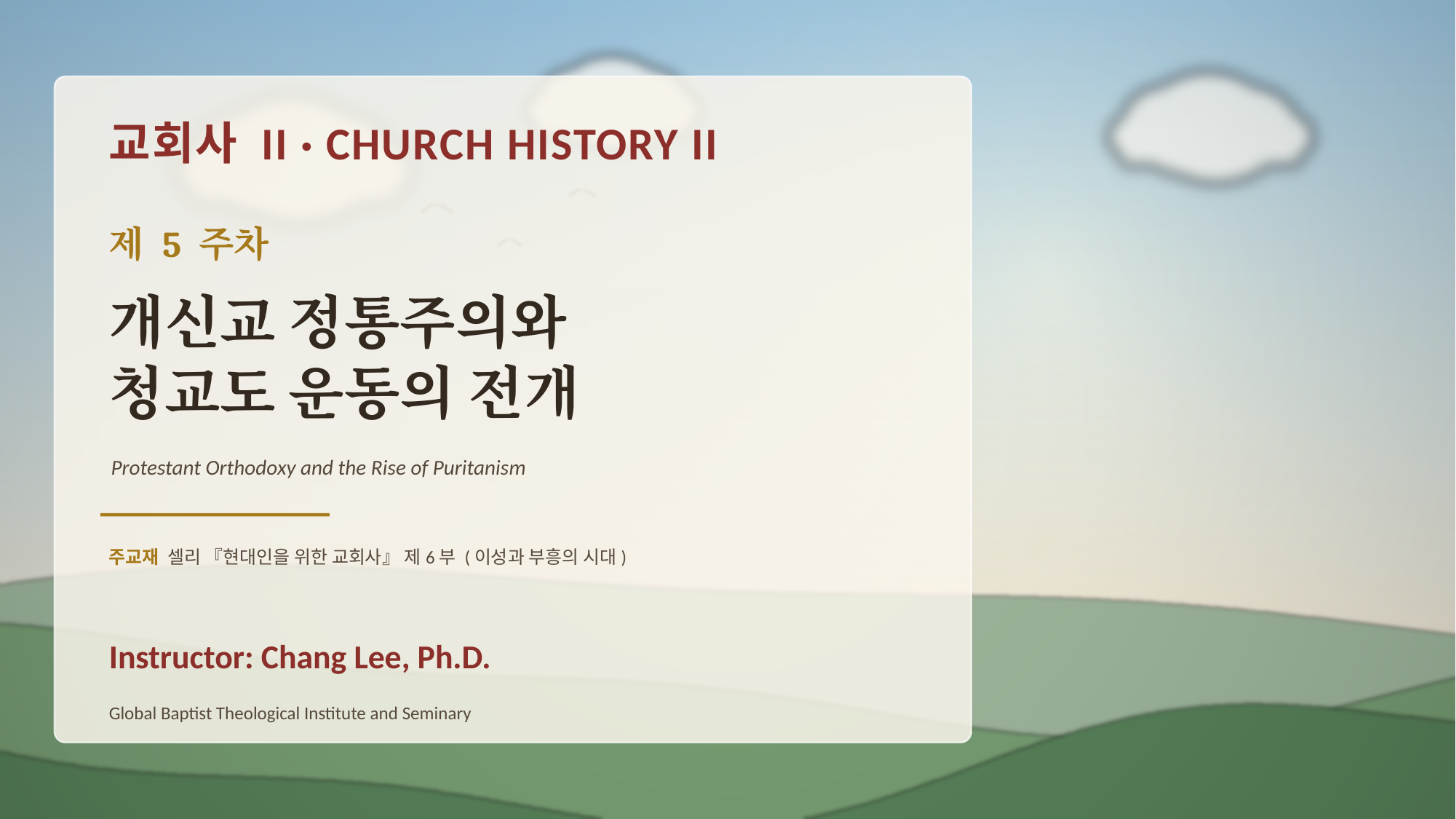

교회사 II · CHURCH HISTORY II
제 5 주차
개신교 정통주의와
청교도 운동의 전개
Protestant Orthodoxy and the Rise of Puritanism

주교재  셀리 『현대인을 위한 교회사』 제6부 (이성과 부흥의 시대)
Instructor: Chang Lee, Ph.D.
Global Baptist Theological Institute and Seminary